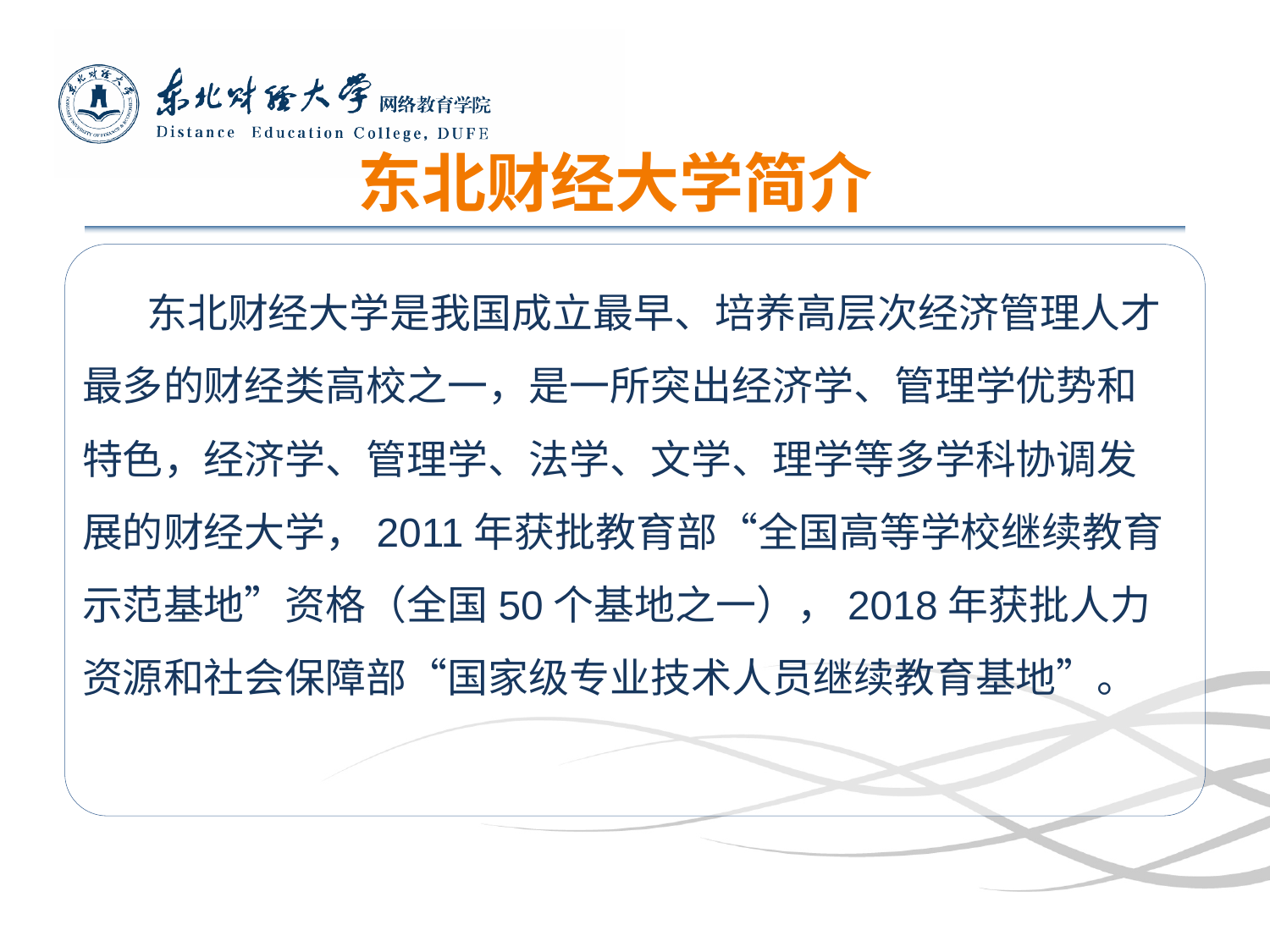

# 东北财经大学简介

      东北财经大学是我国成立最早、培养高层次经济管理人才最多的财经类高校之一，是一所突出经济学、管理学优势和特色，经济学、管理学、法学、文学、理学等多学科协调发展的财经大学，2011年获批教育部“全国高等学校继续教育示范基地”资格（全国50个基地之一），2018年获批人力资源和社会保障部“国家级专业技术人员继续教育基地”。